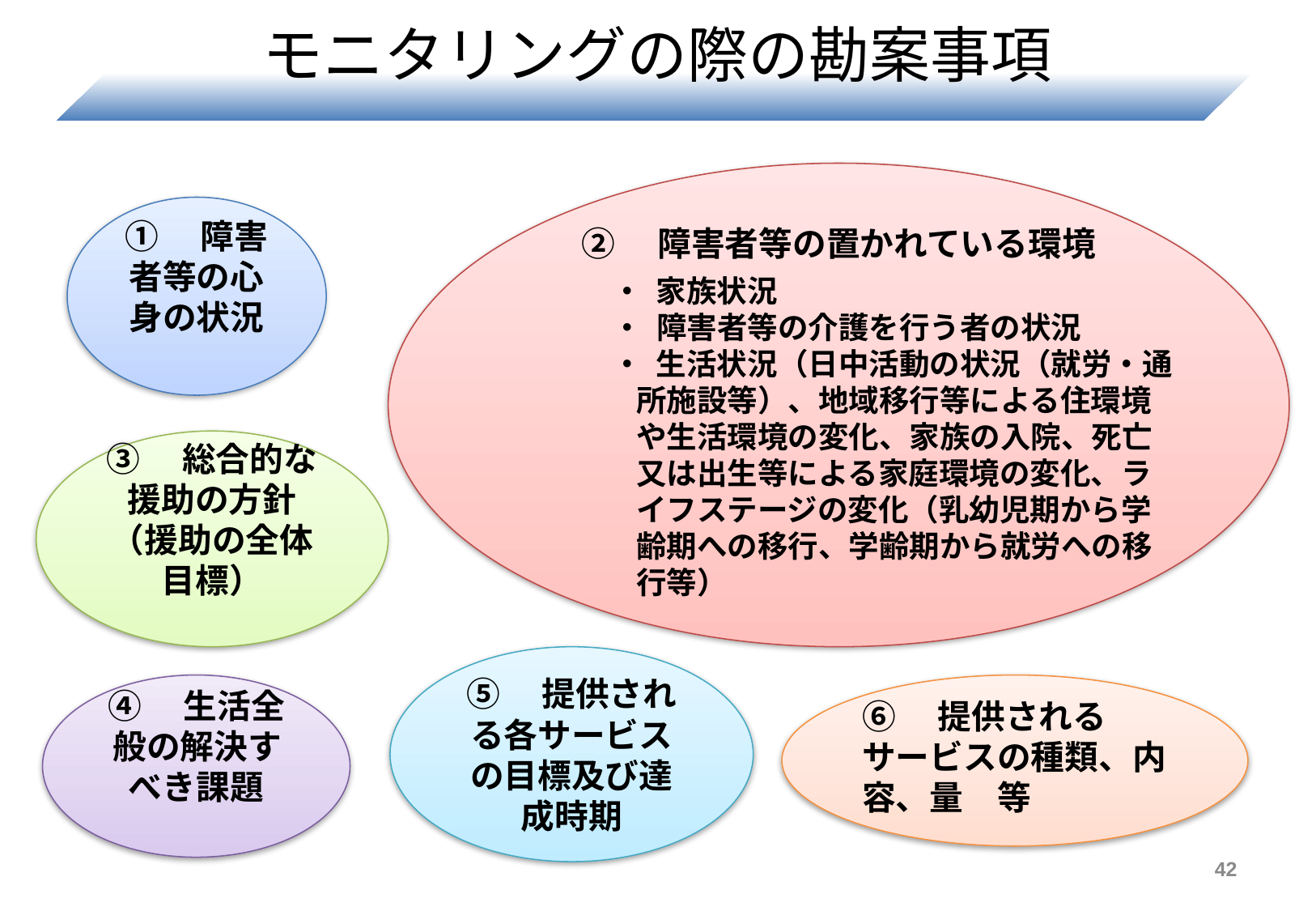

# モニタリングの際の勘案事項

②　障害者等の置かれている環境

①　障害者等の心身の状況

・  家族状況
・  障害者等の介護を行う者の状況
・  生活状況（日中活動の状況（就労・通所施設等）、地域移行等による住環境や生活環境の変化、家族の入院、死亡又は出生等による家庭環境の変化、ライフステージの変化（乳幼児期から学齢期への移行、学齢期から就労への移行等）
③　総合的な援助の方針（援助の全体目標）

⑤　提供される各サービスの目標及び達成時期
④　生活全般の解決すべき課題

⑥　提供されるサービスの種類、内容、量　等

42